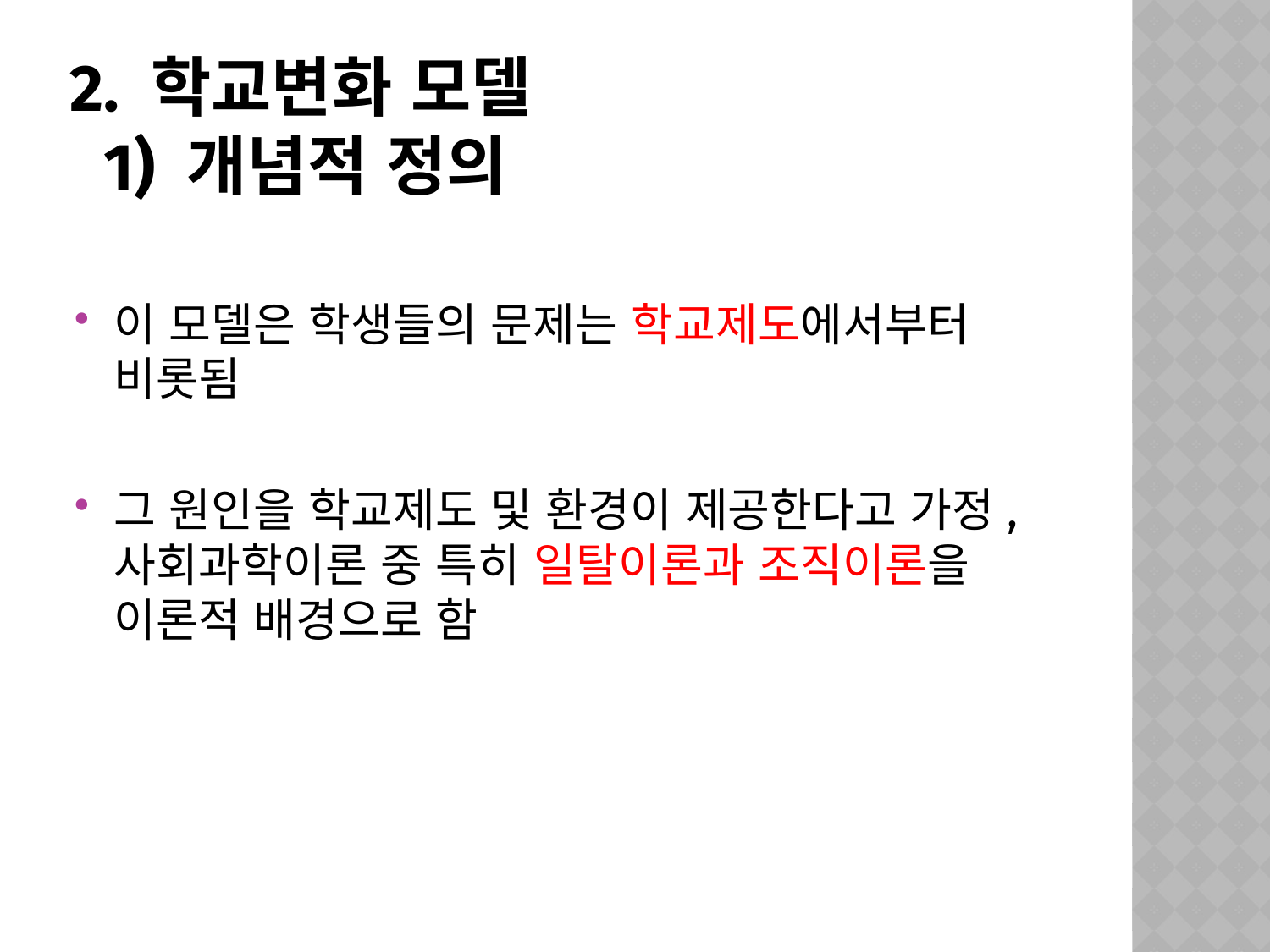

# 2. 학교변화 모델 1) 개념적 정의

이 모델은 학생들의 문제는 학교제도에서부터 비롯됨

그 원인을 학교제도 및 환경이 제공한다고 가정, 사회과학이론 중 특히 일탈이론과 조직이론을 이론적 배경으로 함